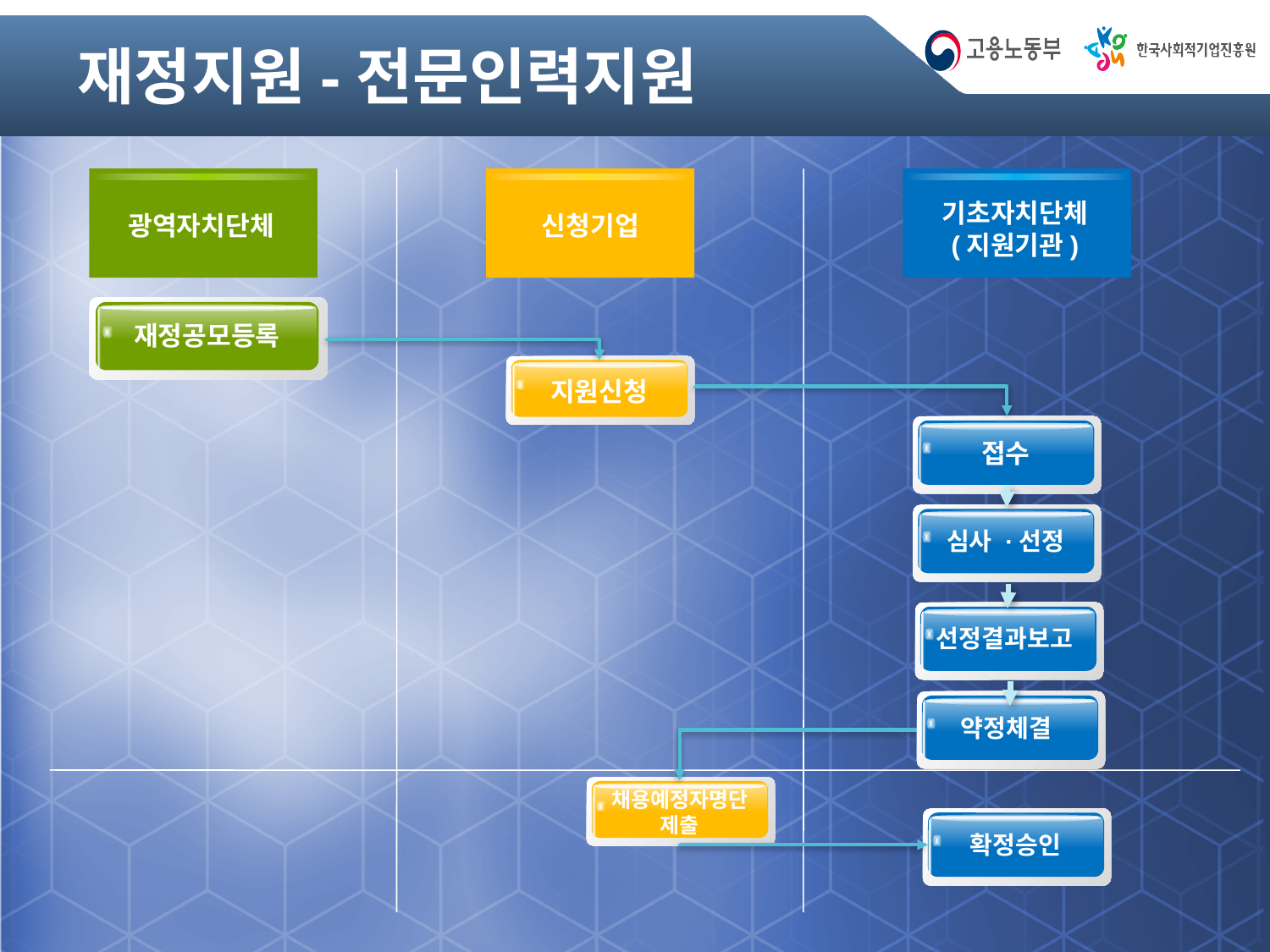

# 재정지원-전문인력지원

광역자치단체

신청기업

기초자치단체
(지원기관)

재정공모등록

지원신청

접수

심사 ·선정

선정결과보고

약정체결

채용예정자명단제출

확정승인